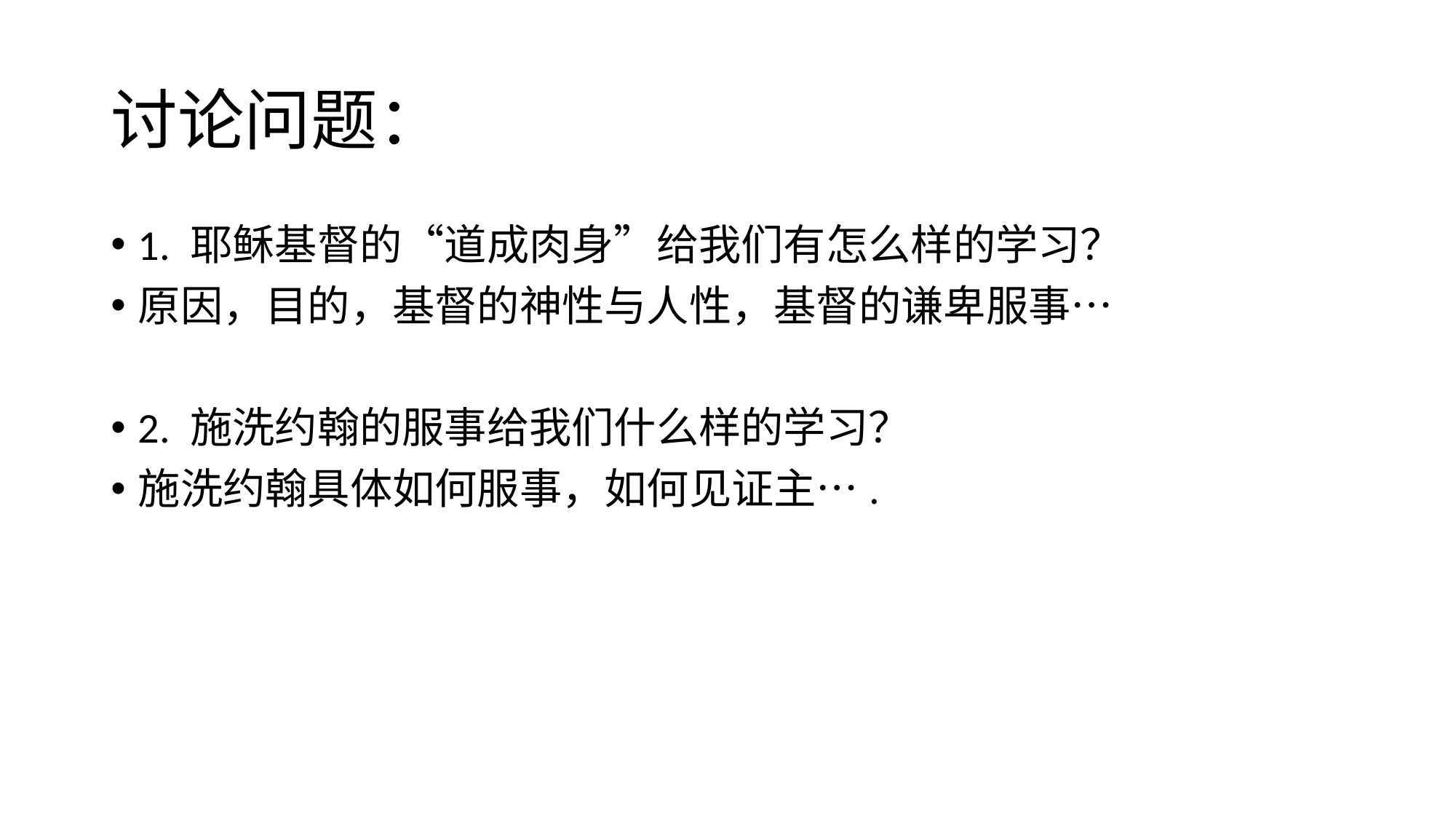

# 讨论问题：
1. 耶稣基督的“道成肉身”给我们有怎么样的学习？
原因，目的，基督的神性与人性，基督的谦卑服事…

2. 施洗约翰的服事给我们什么样的学习？
施洗约翰具体如何服事，如何见证主….